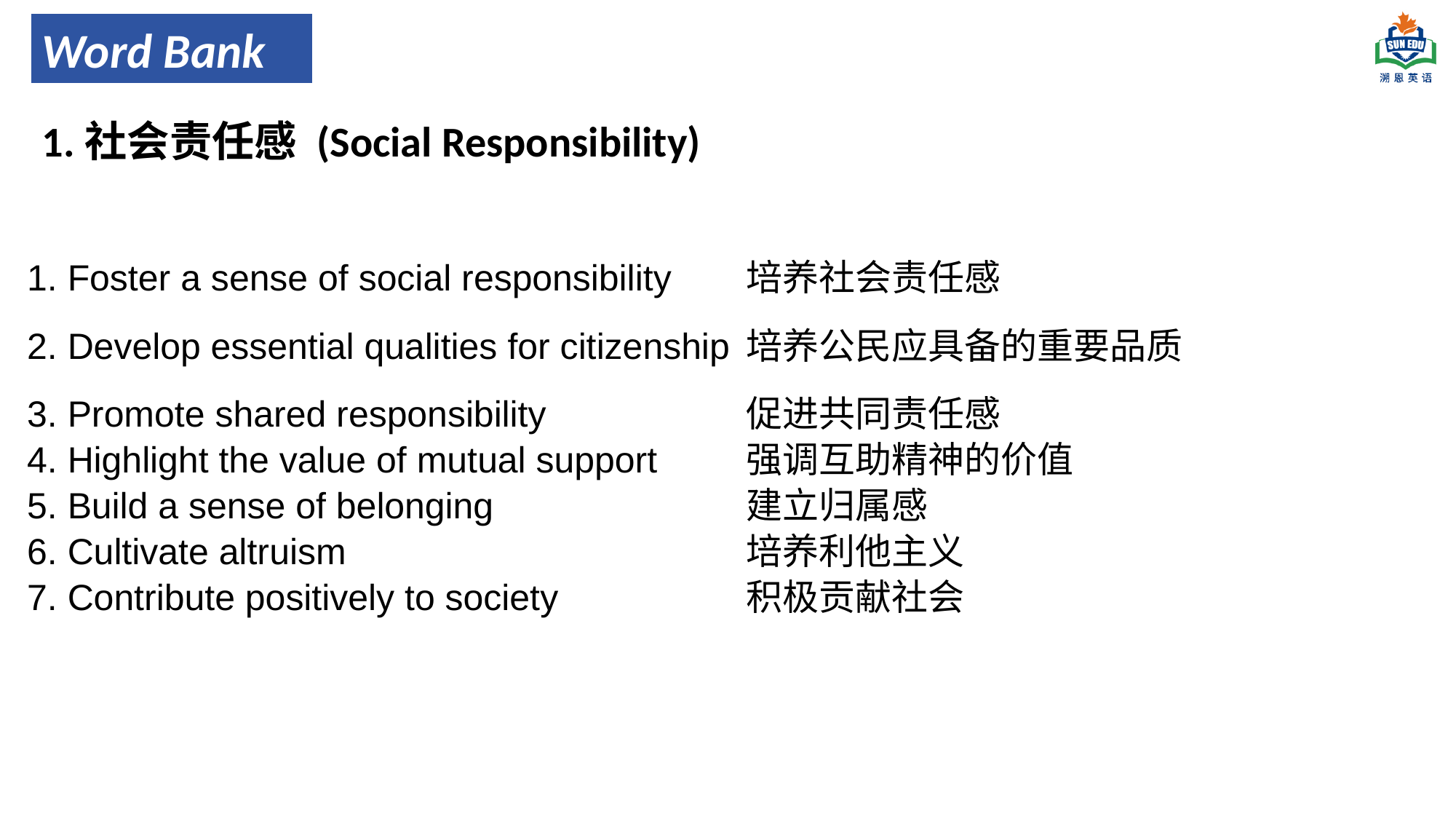

Word Bank
1.社会责任感 (Social Responsibility)
|  |  |
| --- | --- |
| 1. Foster a sense of social responsibility | 培养社会责任感 |
| 2. Develop essential qualities for citizenship | 培养公民应具备的重要品质 |
| 3. Promote shared responsibility | 促进共同责任感 |
| 4. Highlight the value of mutual support | 强调互助精神的价值 |
| 5. Build a sense of belonging | 建立归属感 |
| 6. Cultivate altruism | 培养利他主义 |
| 7. Contribute positively to society | 积极贡献社会 |